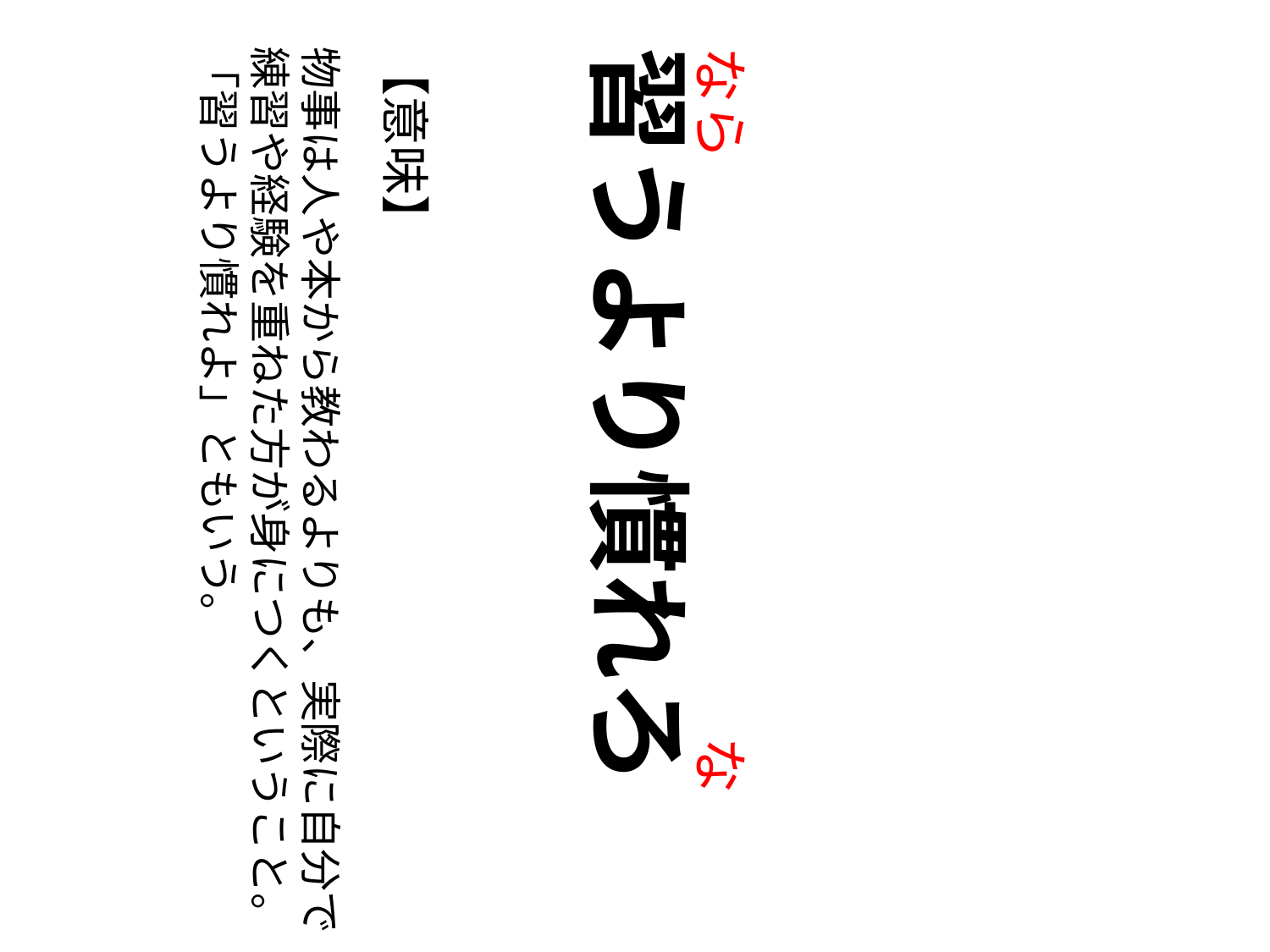

【意味】

物事は人や本から教わるよりも、実際に自分で練習や経験を重ねた方が身につくということ。 「習うより慣れよ」ともいう。
なら　　　　　　　　　　 な
習うより慣れろ